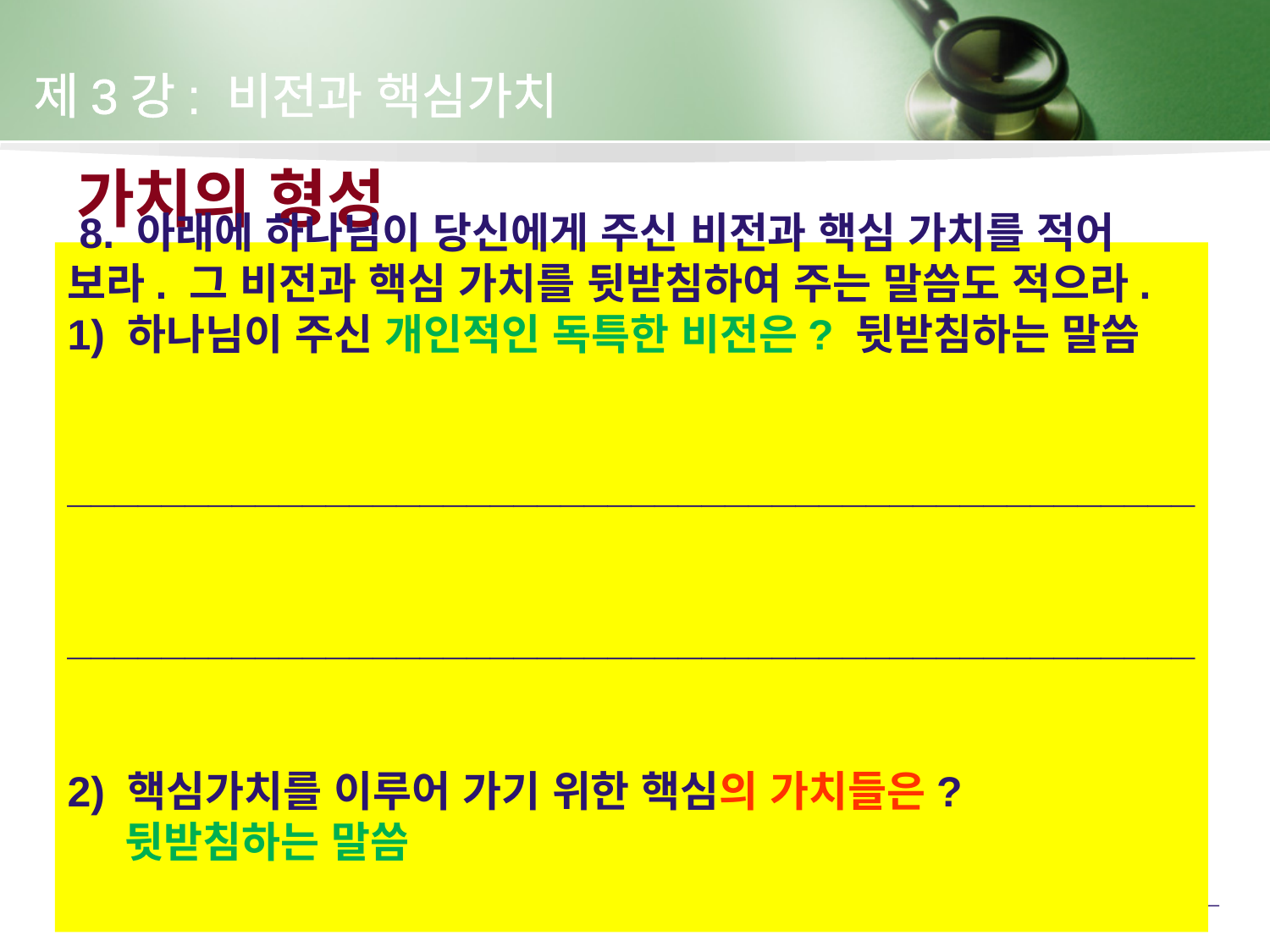

제3강: 비전과 핵심가치
# 가치의 형성

 8. 아래에 하나님이 당신에게 주신 비전과 핵심 가치를 적어 보라. 그 비전과 핵심 가치를 뒷받침하여 주는 말씀도 적으라.
1) 하나님이 주신 개인적인 독특한 비전은? 뒷받침하는 말씀

	________________________________________________
	________________________________________________

2) 핵심가치를 이루어 가기 위한 핵심의 가치들은?
    뒷받침하는 말씀

	______________________________________________